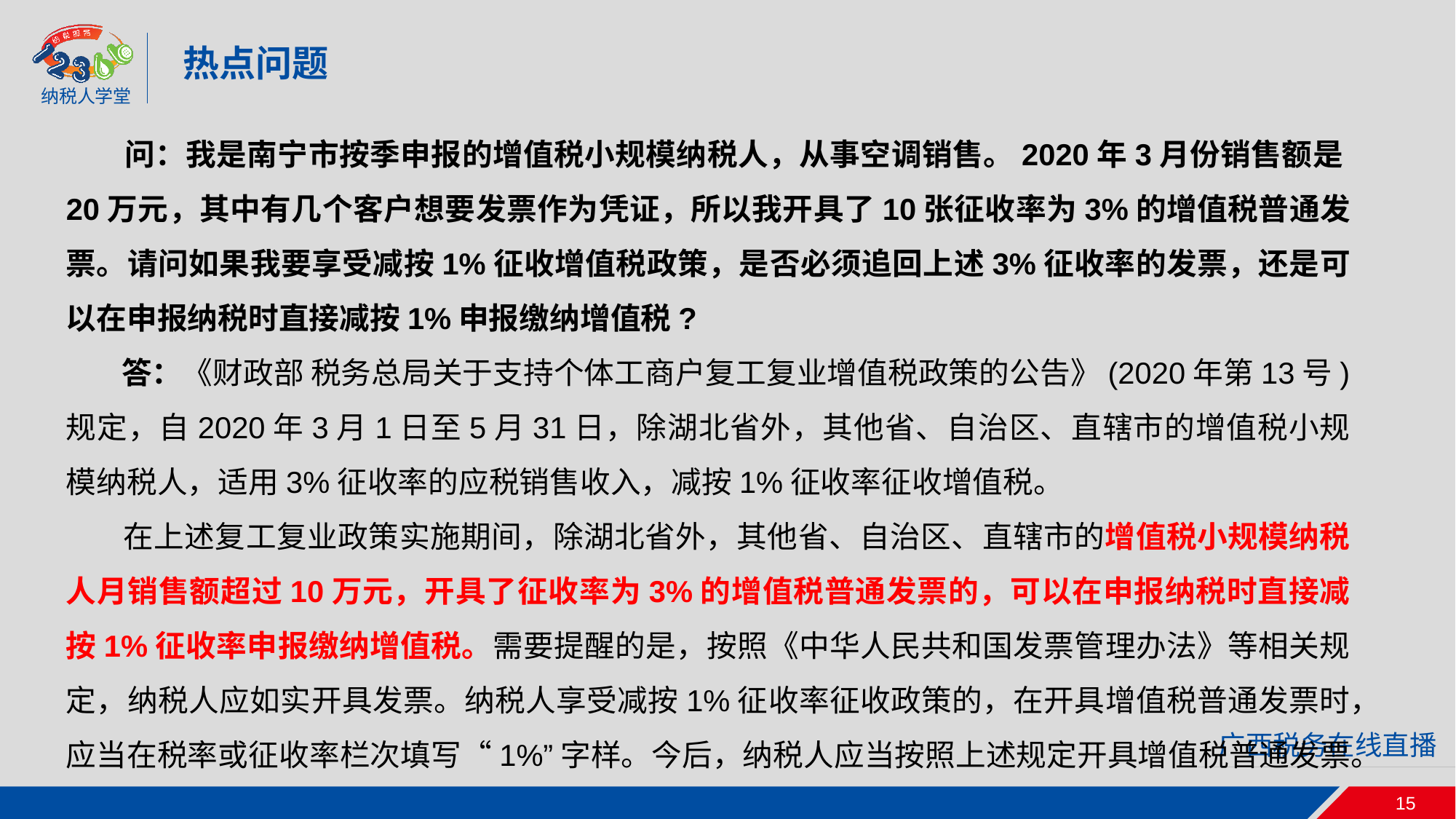

热点问题
       问：我是南宁市按季申报的增值税小规模纳税人，从事空调销售。2020年3月份销售额是20万元，其中有几个客户想要发票作为凭证，所以我开具了10张征收率为3%的增值税普通发票。请问如果我要享受减按1%征收增值税政策，是否必须追回上述3%征收率的发票，还是可以在申报纳税时直接减按1%申报缴纳增值税?
       答：《财政部 税务总局关于支持个体工商户复工复业增值税政策的公告》(2020年第13号)规定，自2020年3月1日至5月31日，除湖北省外，其他省、自治区、直辖市的增值税小规模纳税人，适用3%征收率的应税销售收入，减按1%征收率征收增值税。
       在上述复工复业政策实施期间，除湖北省外，其他省、自治区、直辖市的增值税小规模纳税人月销售额超过10万元，开具了征收率为3%的增值税普通发票的，可以在申报纳税时直接减按1%征收率申报缴纳增值税。需要提醒的是，按照《中华人民共和国发票管理办法》等相关规定，纳税人应如实开具发票。纳税人享受减按1%征收率征收政策的，在开具增值税普通发票时，应当在税率或征收率栏次填写“1%”字样。今后，纳税人应当按照上述规定开具增值税普通发票。